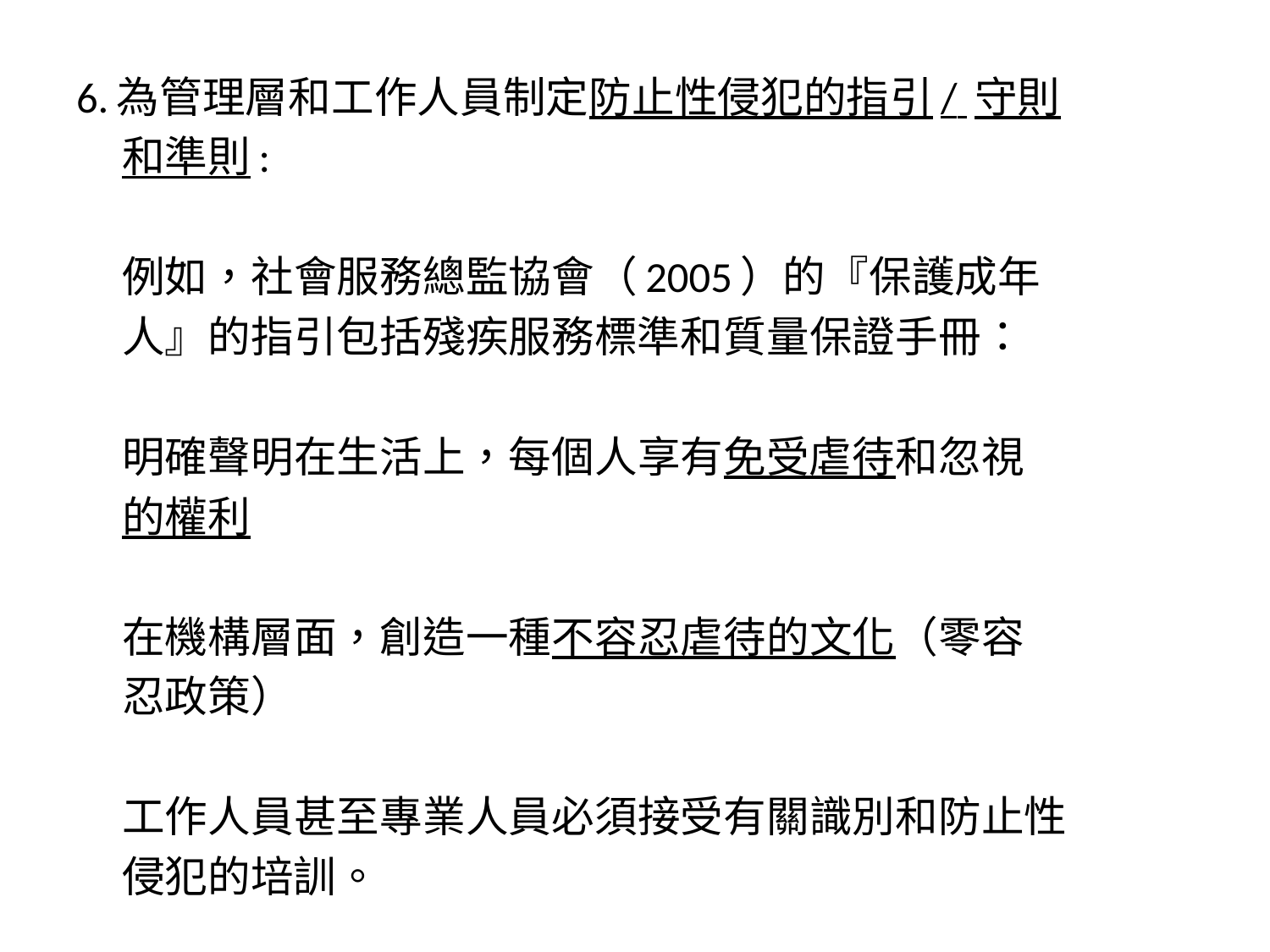

#
6.為管理層和工作人員制定防止性侵犯的指引/ 守則
    和準則:

    例如，社會服務總監協會（2005）的『保護成年
    人』的指引包括殘疾服務標準和質量保證手冊：

    明確聲明在生活上，每個人享有免受虐待和忽視
    的權利

    在機構層面，創造一種不容忍虐待的文化（零容
    忍政策）

    工作人員甚至專業人員必須接受有關識別和防止性
    侵犯的培訓。